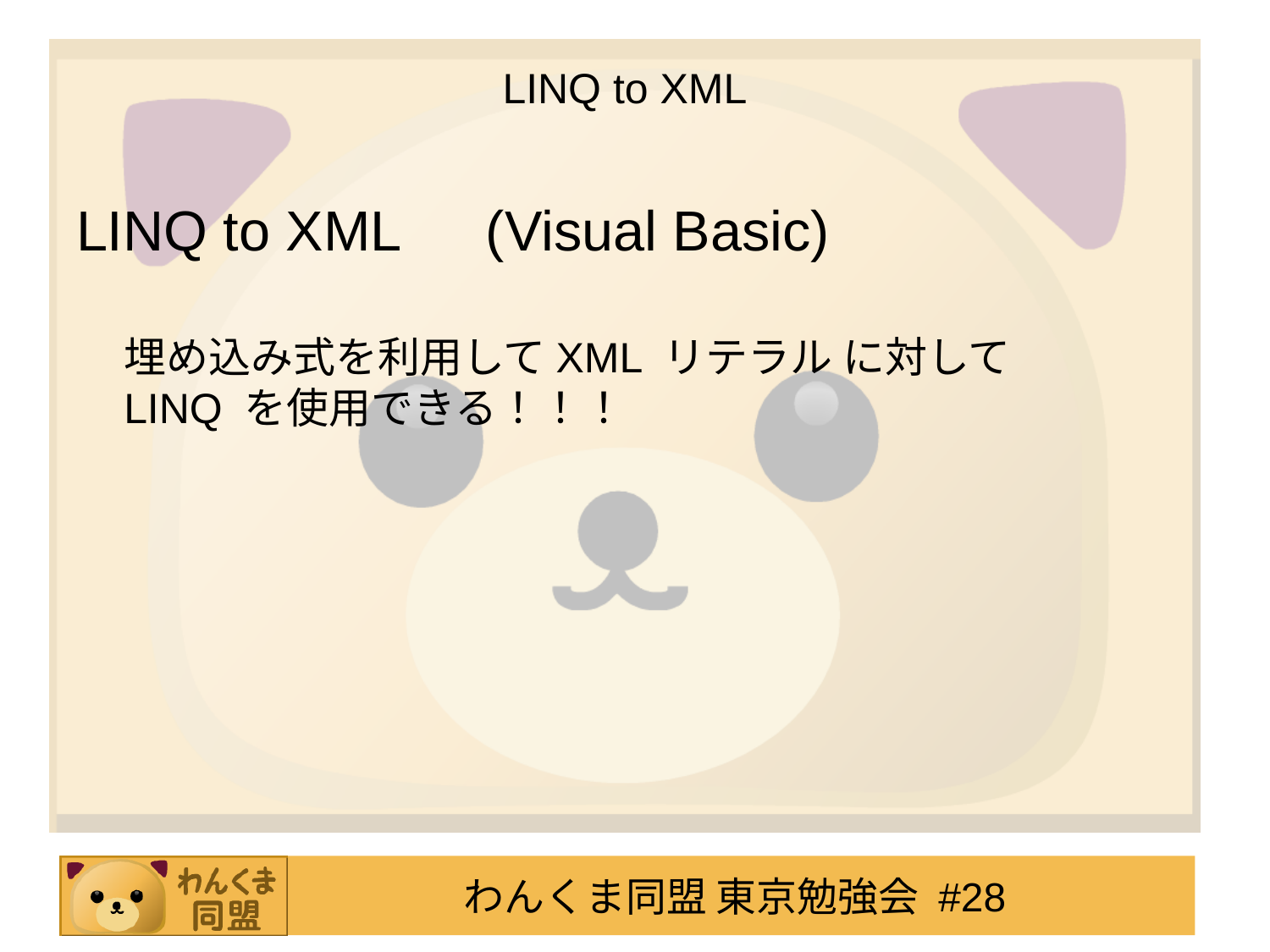

# LINQ to XML
LINQ to XML　(Visual Basic)
埋め込み式を利用してXML リテラル に対して
LINQ を使用できる！！！